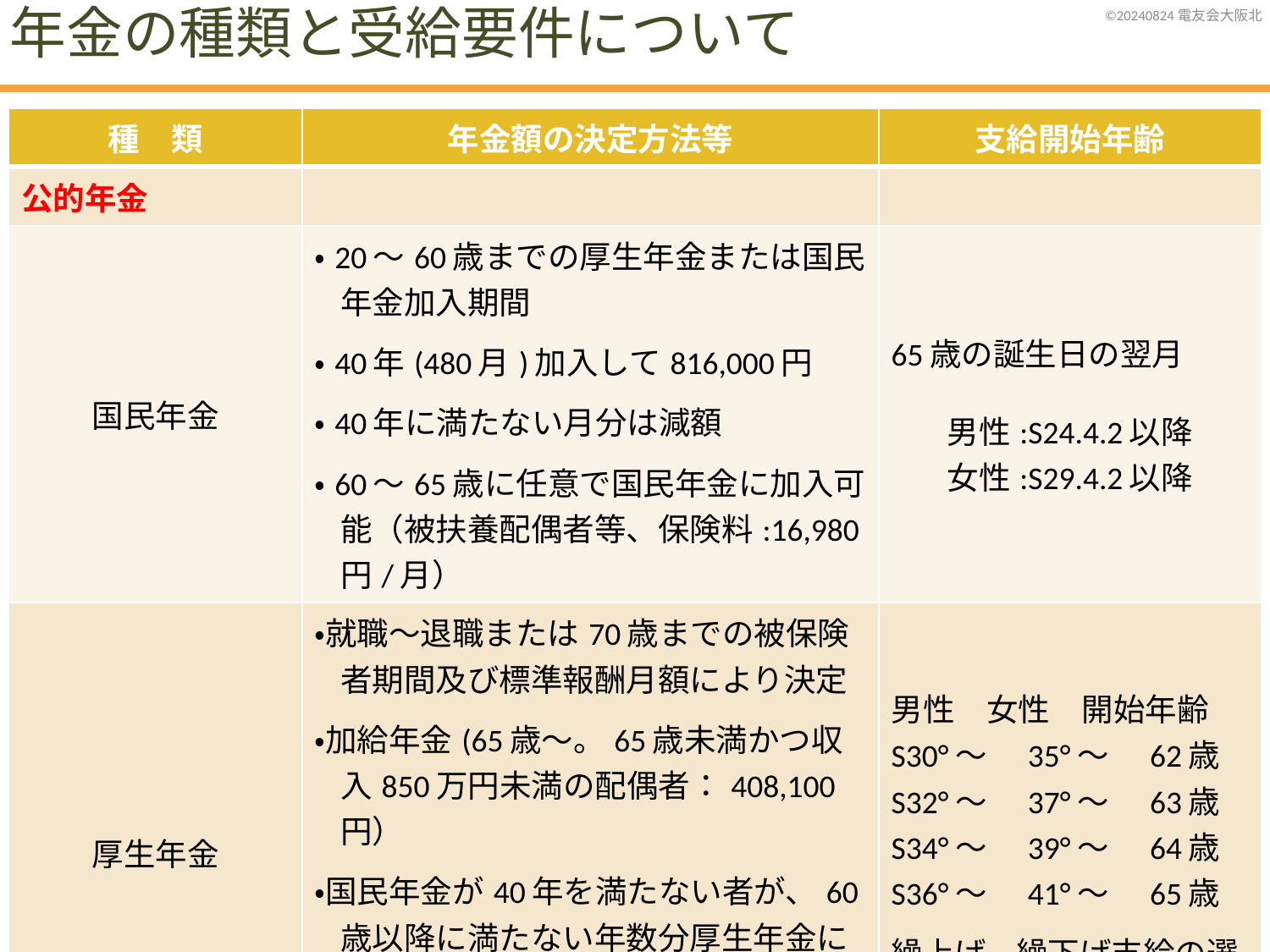

年金の種類と受給要件について
| 種　類 | 年金額の決定方法等 | 支給開始年齢 |
| --- | --- | --- |
| 公的年金 |  |  |
| 国民年金 | ・20～60歳までの厚生年金または国民年金加入期間 ・40年(480月)加入して816,000円 ・40年に満たない月分は減額 ・60～65歳に任意で国民年金に加入可能（被扶養配偶者等、保険料:16,980円/月） | 65歳の誕生日の翌月 男性:S24.4.2以降 女性:S29.4.2以降 |
| 厚生年金 | ・就職～退職または70歳までの被保険者期間及び標準報酬月額により決定 ・加給年金(65歳～。65歳未満かつ収入850万円未満の配偶者：408,100円） ・国民年金が40年を満たない者が、60歳以降に満たない年数分厚生年金に加入することで、国民年金の減額相当額が厚生年金から支給される。 　（経過的加算） | 男性　女性　開始年齢 S30°～　35°～　62歳 S32°～　37°～　63歳 S34°～　39°～　64歳 S36°～　41°～　65歳 繰上げ、繰下げ支給の選択可能 |
3